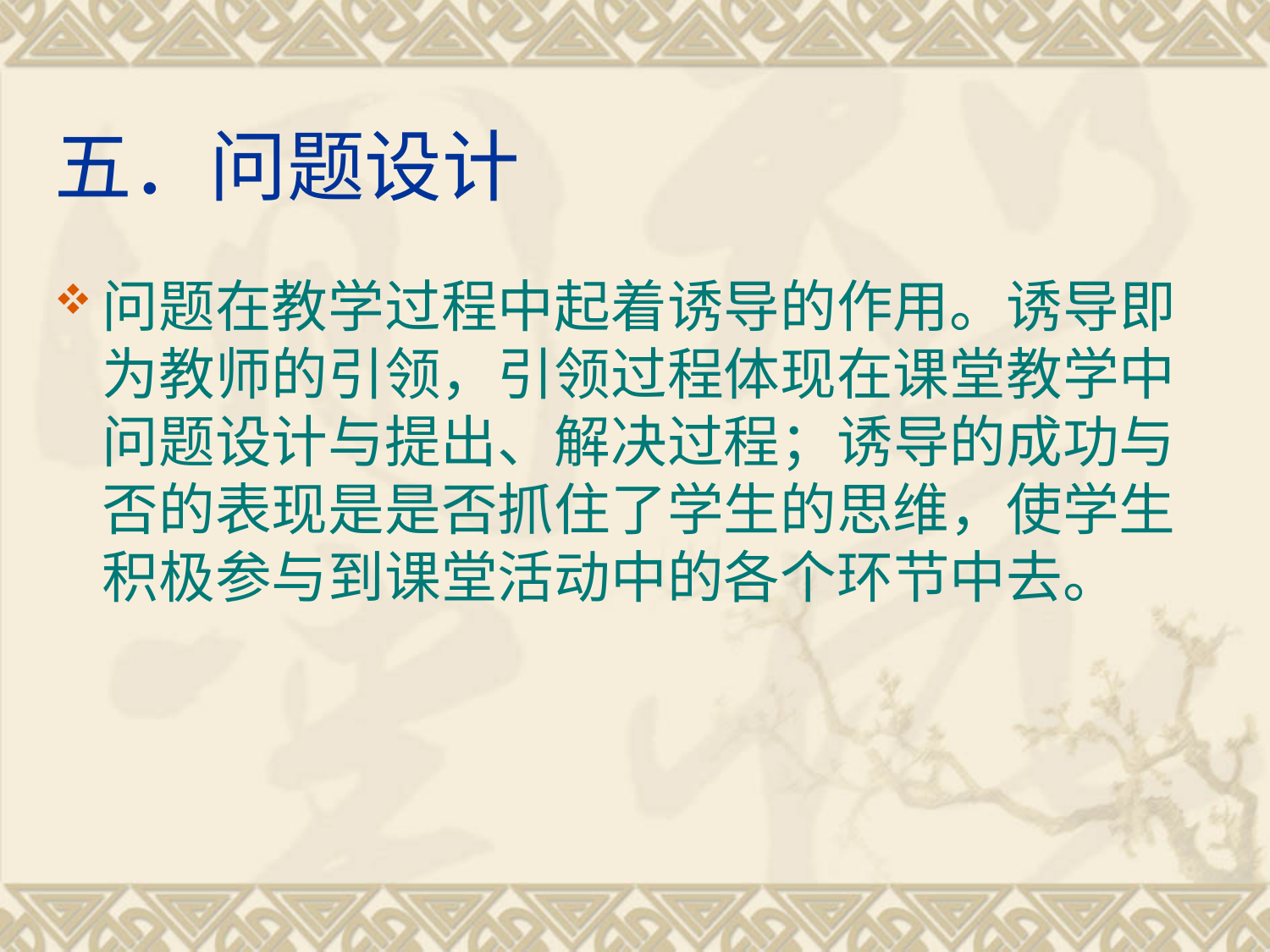

# 五．问题设计
问题在教学过程中起着诱导的作用。诱导即为教师的引领，引领过程体现在课堂教学中问题设计与提出、解决过程；诱导的成功与否的表现是是否抓住了学生的思维，使学生积极参与到课堂活动中的各个环节中去。